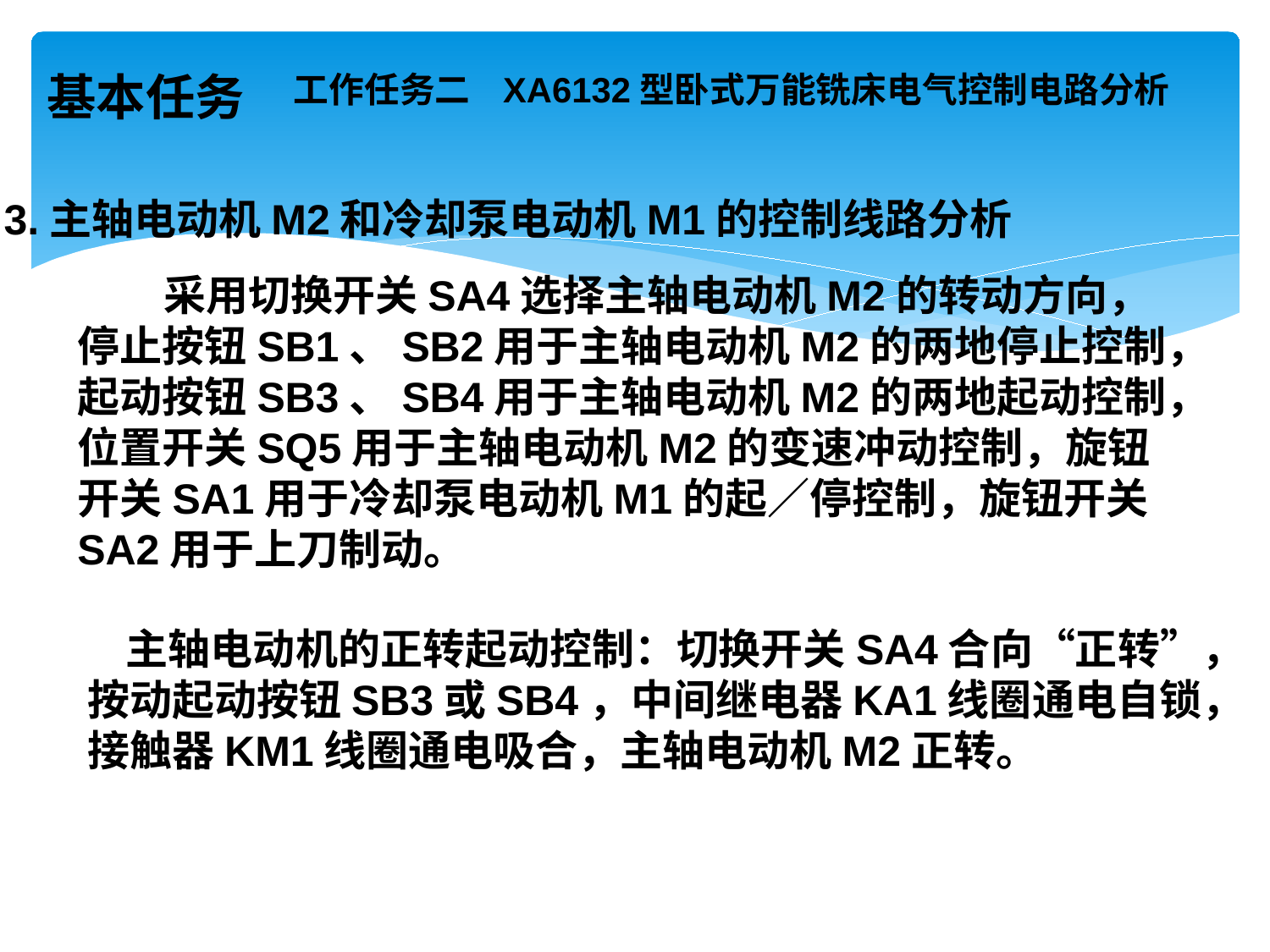

# 工作任务二   XA6132型卧式万能铣床电气控制电路分析
基本任务
3.主轴电动机M2和冷却泵电动机M1的控制线路分析
        采用切换开关SA4选择主轴电动机M2的转动方向，停止按钮SB1、SB2用于主轴电动机M2的两地停止控制，起动按钮SB3、SB4用于主轴电动机M2的两地起动控制，位置开关SQ5用于主轴电动机M2的变速冲动控制，旋钮开关SA1用于冷却泵电动机M1的起／停控制，旋钮开关SA2用于上刀制动。
   主轴电动机的正转起动控制：切换开关SA4合向“正转”，按动起动按钮SB3或SB4，中间继电器KA1线圈通电自锁，接触器KM1线圈通电吸合，主轴电动机M2正转。